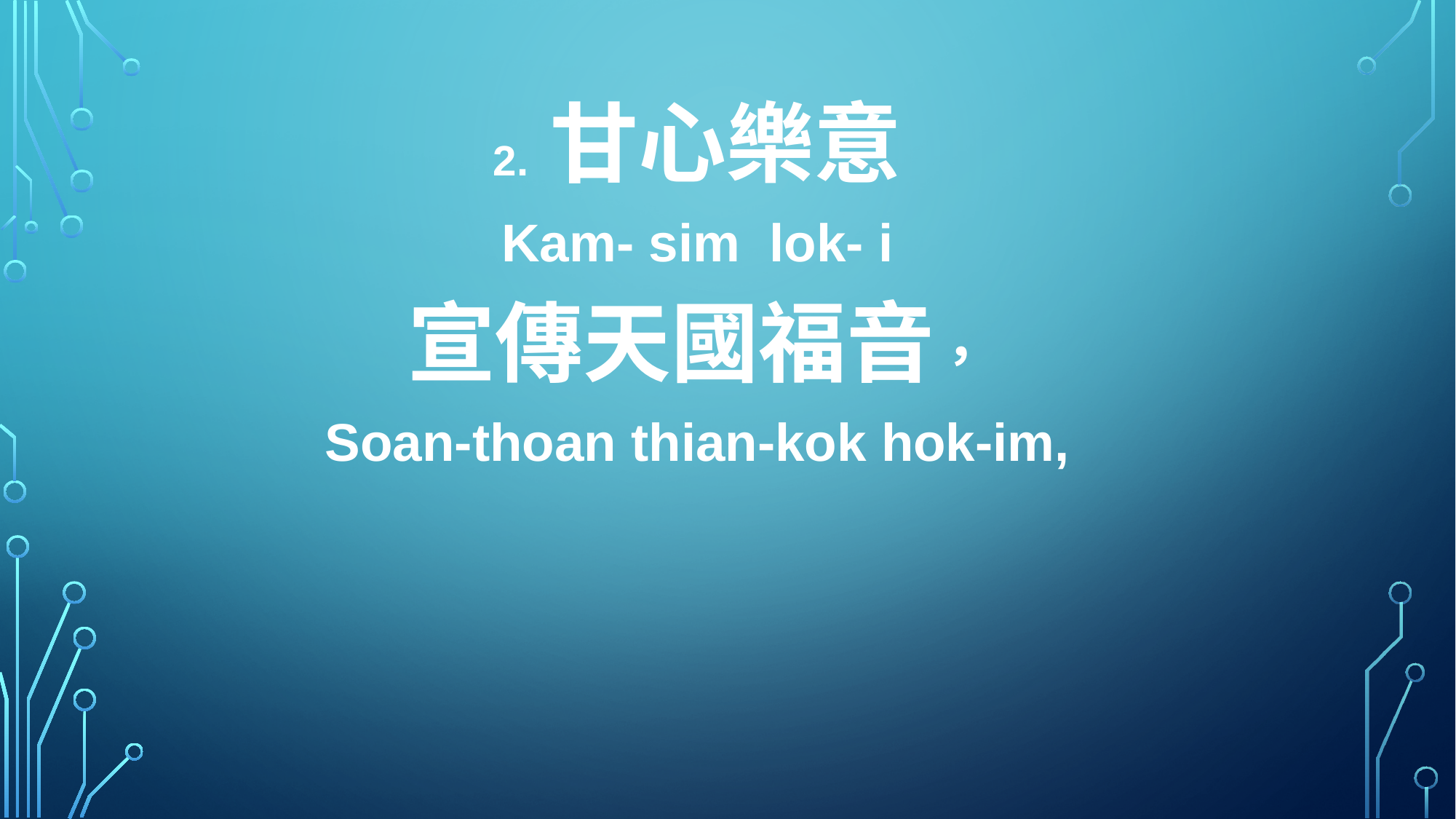

2. 甘心樂意
Kam- sim  lok- i
宣傳天國福音，
Soan-thoan thian-kok hok-im,